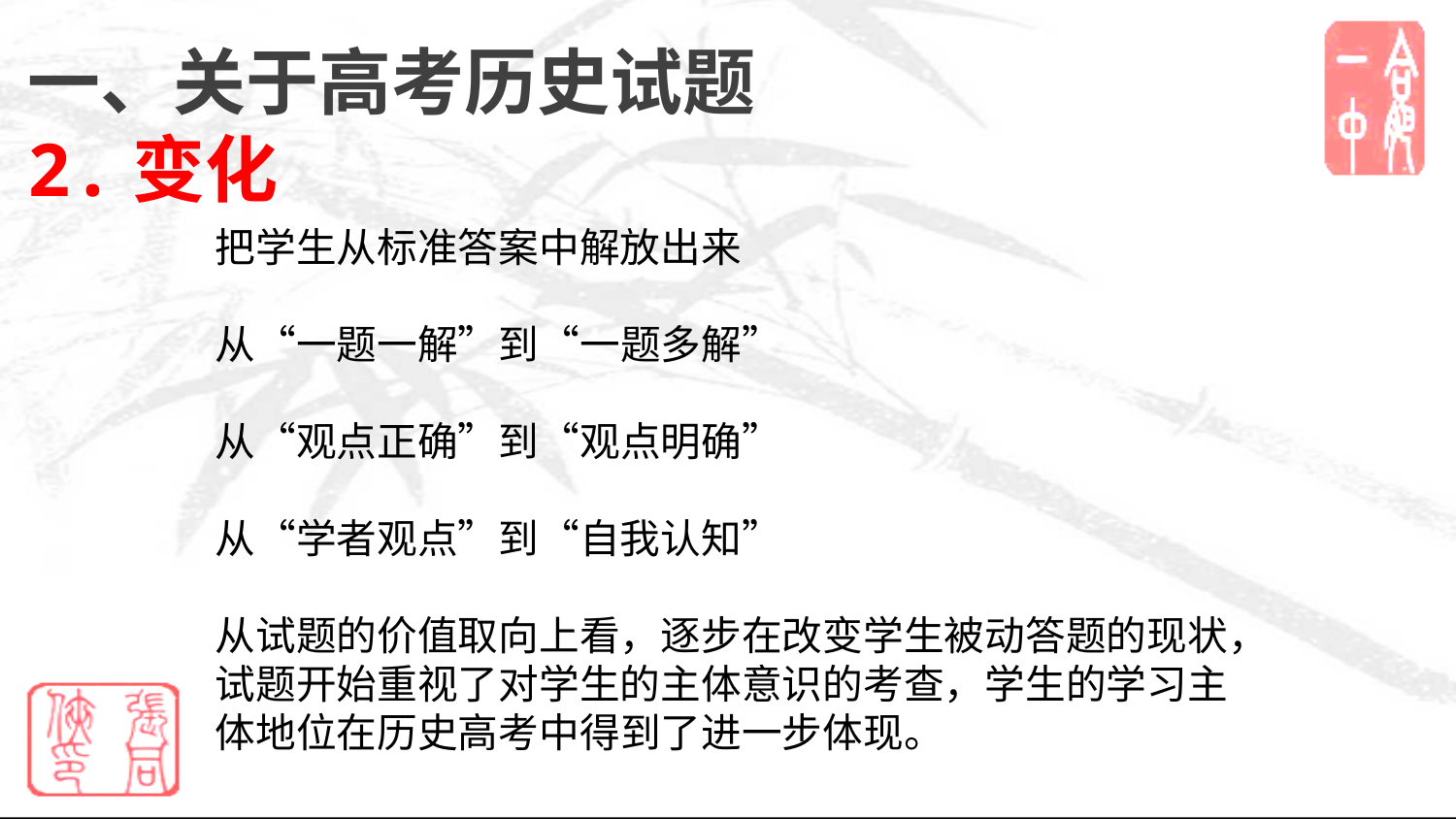

一、关于高考历史试题
2.变化

把学生从标准答案中解放出来

从“一题一解”到“一题多解”

从“观点正确”到“观点明确”

从“学者观点”到“自我认知”

从试题的价值取向上看，逐步在改变学生被动答题的现状，试题开始重视了对学生的主体意识的考查，学生的学习主体地位在历史高考中得到了进一步体现。